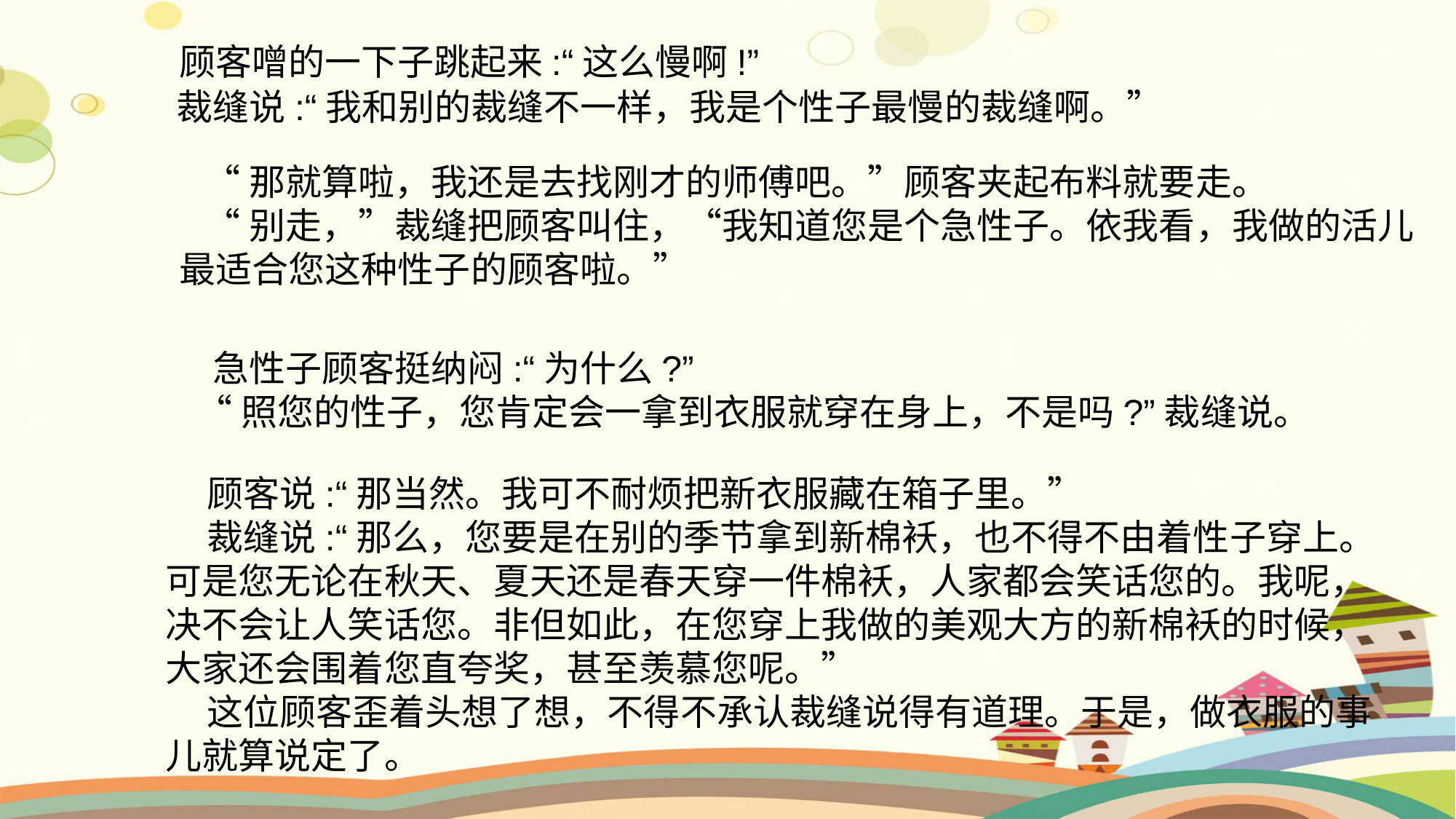

顾客噌的一下子跳起来:“这么慢啊!”
        裁缝说:“我和别的裁缝不一样，我是个性子最慢的裁缝啊。”
   “那就算啦，我还是去找刚才的师傅吧。”顾客夹起布料就要走。
   “别走，”裁缝把顾客叫住，“我知道您是个急性子。依我看，我做的活儿最适合您这种性子的顾客啦。”
   急性子顾客挺纳闷:“为什么?”
  “照您的性子，您肯定会一拿到衣服就穿在身上，不是吗?”裁缝说。
    顾客说:“那当然。我可不耐烦把新衣服藏在箱子里。”
    裁缝说:“那么，您要是在别的季节拿到新棉袄，也不得不由着性子穿上。可是您无论在秋天、夏天还是春天穿一件棉袄，人家都会笑话您的。我呢，决不会让人笑话您。非但如此，在您穿上我做的美观大方的新棉袄的时候，大家还会围着您直夸奖，甚至羡慕您呢。”
    这位顾客歪着头想了想，不得不承认裁缝说得有道理。于是，做衣服的事儿就算说定了。